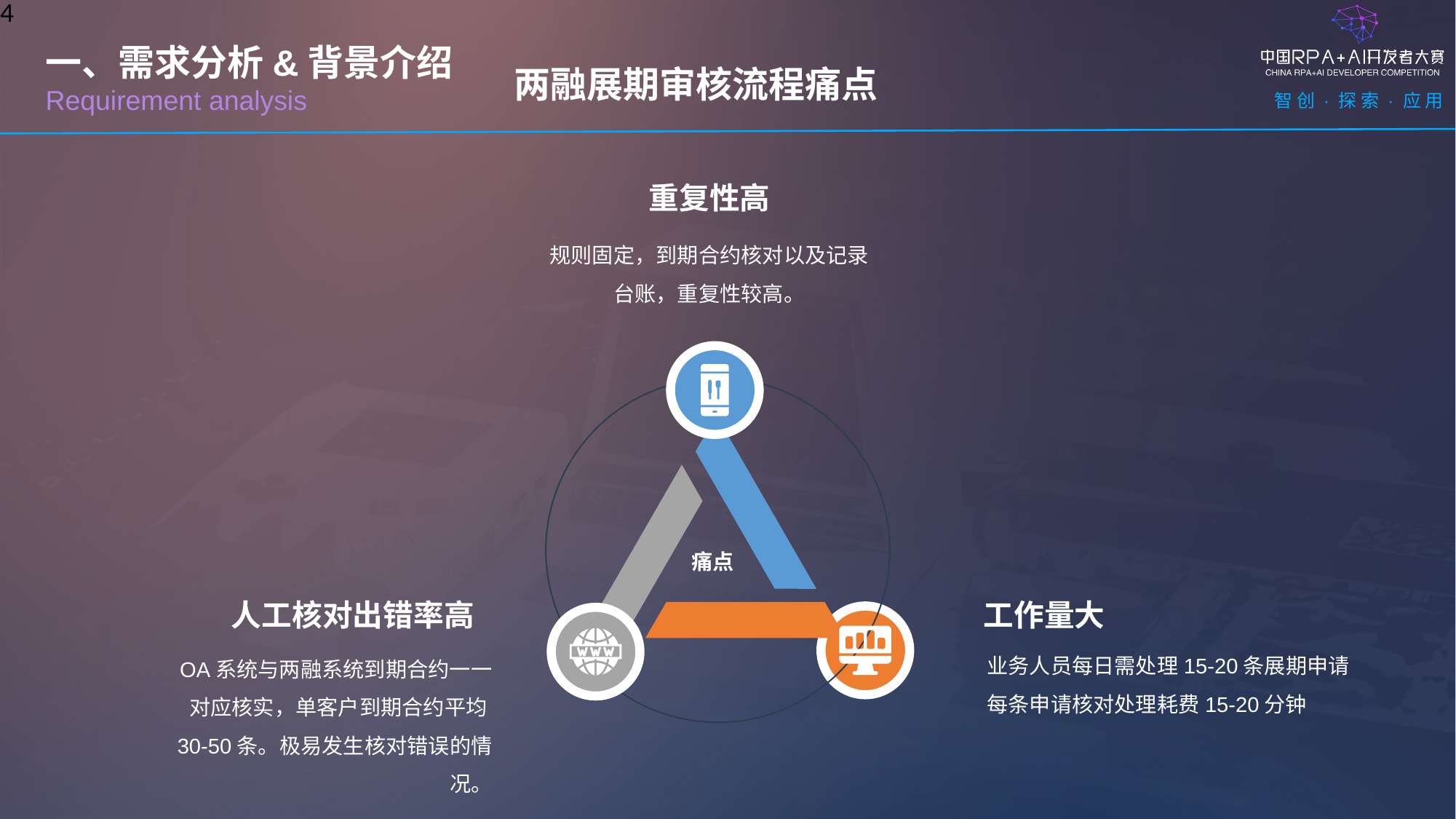

4
两融展期审核流程痛点
一、需求分析&背景介绍
Requirement analysis
重复性高
规则固定，到期合约核对以及记录台账，重复性较高。

痛点

人工核对出错率高
工作量大
业务人员每日需处理15-20条展期申请
每条申请核对处理耗费15-20分钟
OA系统与两融系统到期合约一一对应核实，单客户到期合约平均30-50条。极易发生核对错误的情况。